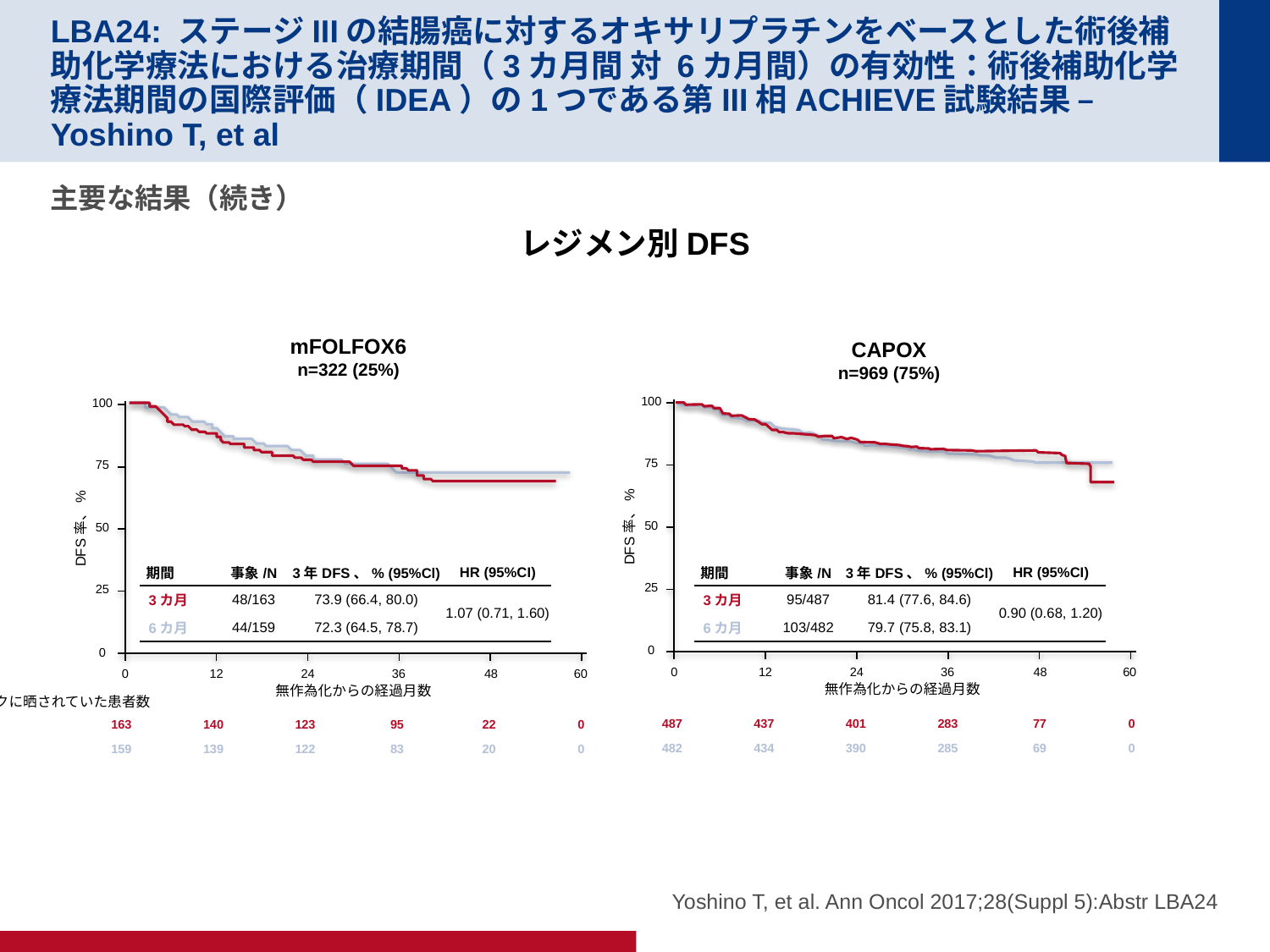

# LBA24: ステージIIIの結腸癌に対するオキサリプラチンをベースとした術後補助化学療法における治療期間（3カ月間 対 6カ月間）の有効性：術後補助化学療法期間の国際評価（IDEA）の1つである第III相ACHIEVE試験結果 – Yoshino T, et al
主要な結果（続き）
レジメン別DFS
mFOLFOX6
n=322 (25%)
CAPOX
n=969 (75%)
100
100

75
75
50
DFS率、%
50
DFS率、%
| 期間 | 事象/N | 3年DFS、% (95%Cl) | HR (95%CI) |
| --- | --- | --- | --- |
| 3カ月 | 48/163 | 73.9 (66.4, 80.0) | 1.07 (0.71, 1.60) |
| 6カ月 | 44/159 | 72.3 (64.5, 78.7) |  |
| 期間 | 事象/N | 3年DFS、% (95%Cl) | HR (95%CI) |
| --- | --- | --- | --- |
| 3カ月 | 95/487 | 81.4 (77.6, 84.6) | 0.90 (0.68, 1.20) |
| 6カ月 | 103/482 | 79.7 (75.8, 83.1) |  |
25
25
0
0

0
12
24
36
48
60
0
12
24
36
48
60
無作為化からの経過月数
無作為化からの経過月数
リスクに晒されていた患者数
487
437
401
283
77
0
163
140
123
95
22
0
482
434
390
285
69
0
159
139
122
83
20
0
Yoshino T, et al. Ann Oncol 2017;28(Suppl 5):Abstr LBA24